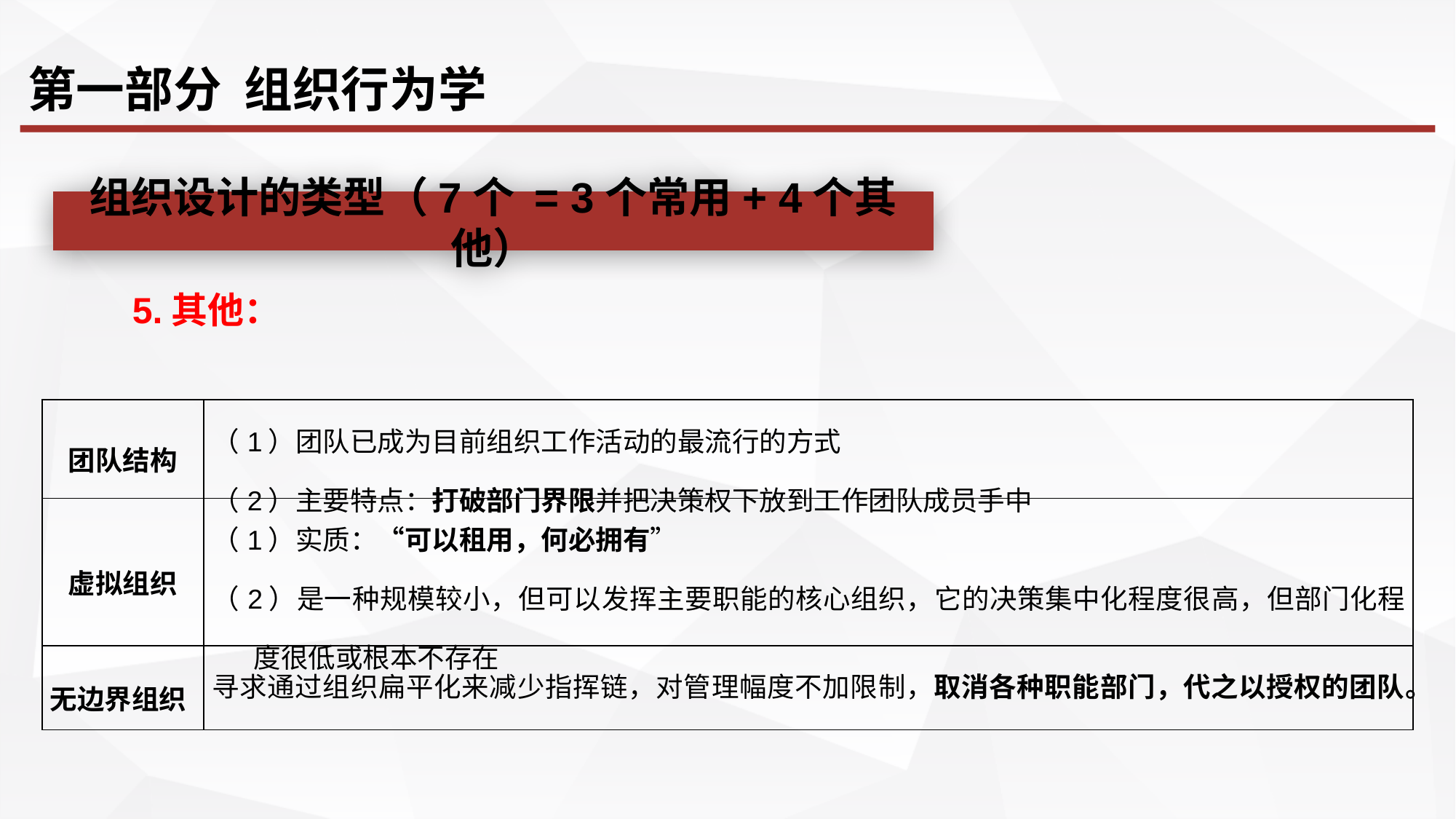

第一部分  组织行为学

组织设计的类型（7个 = 3个常用+ 4个其他）
5.其他：

| 团队结构 | （1）团队已成为目前组织工作活动的最流行的方式 （2）主要特点：打破部门界限并把决策权下放到工作团队成员手中 |
| --- | --- |
| 虚拟组织 | （1）实质：“可以租用，何必拥有” （2）是一种规模较小，但可以发挥主要职能的核心组织，它的决策集中化程度很高，但部门化程度很低或根本不存在 |
| 无边界组织 | 寻求通过组织扁平化来减少指挥链，对管理幅度不加限制，取消各种职能部门，代之以授权的团队。 |